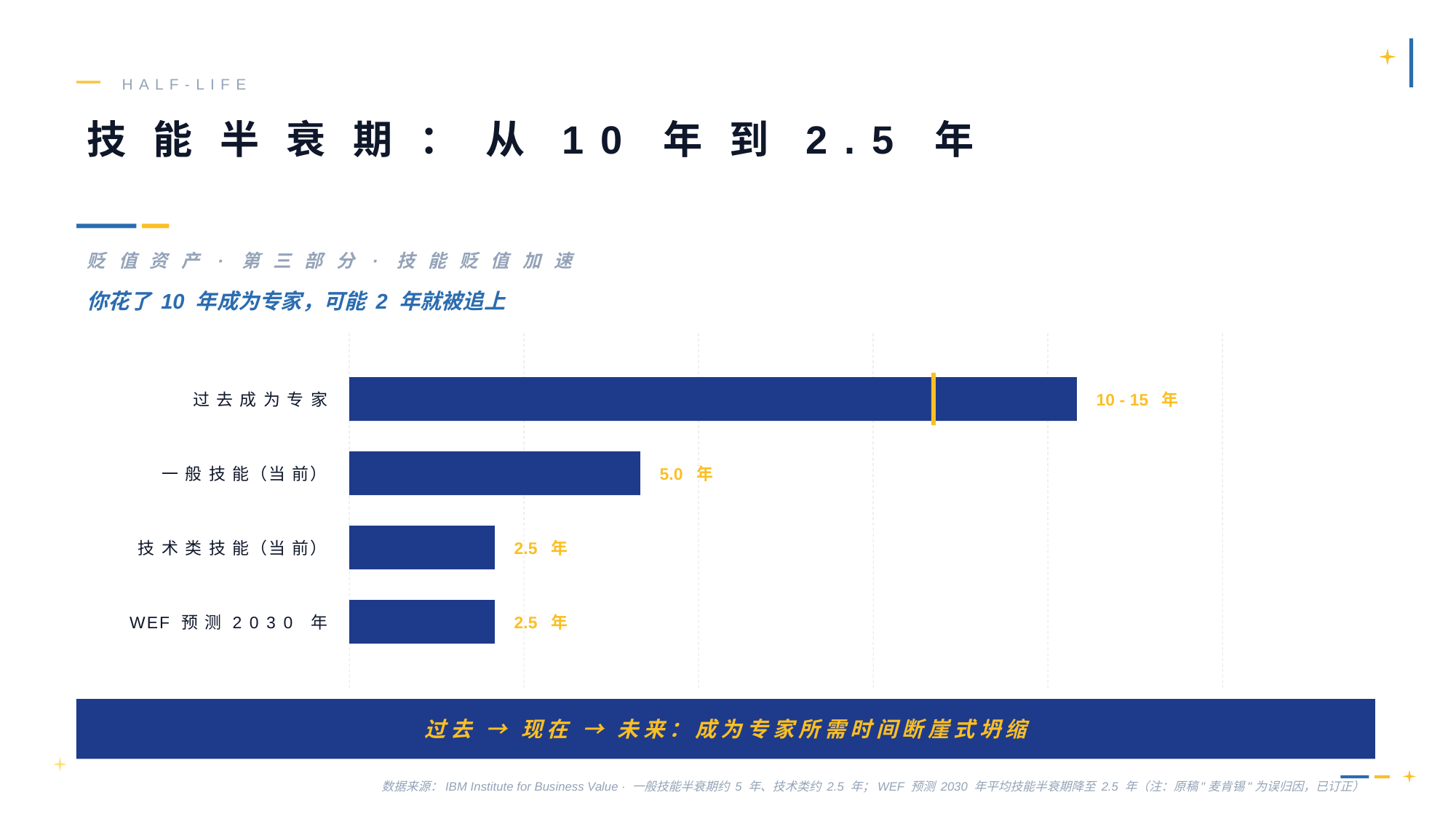

HALF-LIFE

技  能  半  衰  期  ：  从  1 0  年  到  2 . 5  年

贬 值 资 产 · 第 三 部 分 · 技 能 贬 值 加 速
你花了 10 年成为专家，可能 2 年就被追上

过 去 成 为 专 家

10 - 15  年
一 般 技 能（当 前）

5.0  年
技 术 类 技 能（当 前）

2.5  年
WEF 预 测 2 0 3 0  年

2.5  年
0
3
6
9
12
15

过去 → 现在 → 未来：成为专家所需时间断崖式坍缩

数据来源：IBM Institute for Business Value · 一般技能半衰期约 5 年、技术类约 2.5 年；WEF 预测 2030 年平均技能半衰期降至 2.5 年（注：原稿"麦肯锡"为误归因，已订正）